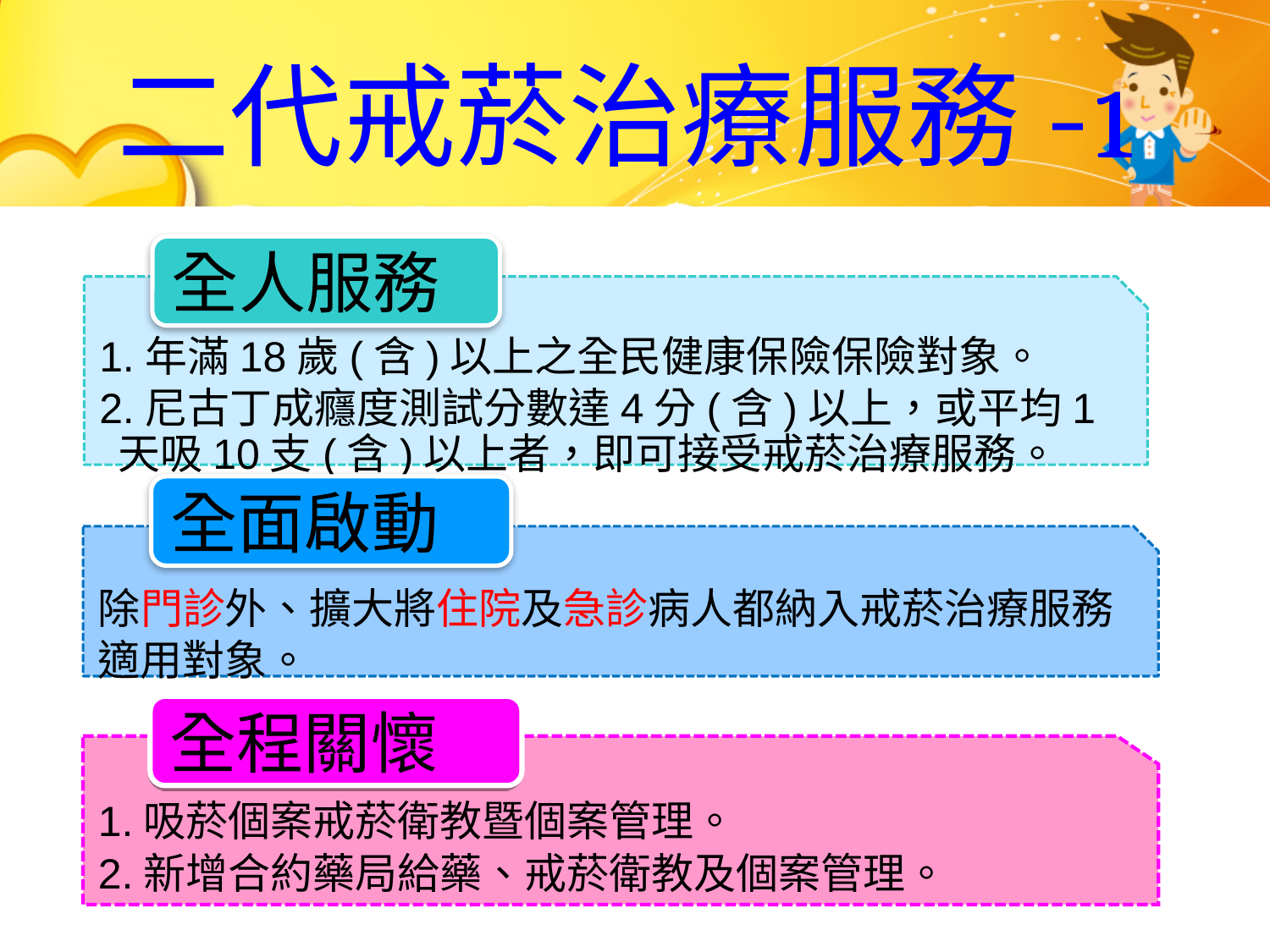

二代戒菸治療服務-1
全人服務

1.年滿18歲(含)以上之全民健康保險保險對象。
2.尼古丁成癮度測試分數達4分(含)以上，或平均1天吸10支(含)以上者，即可接受戒菸治療服務。
全面啟動

除門診外、擴大將住院及急診病人都納入戒菸治療服務
適用對象。
全程關懷

1.吸菸個案戒菸衛教暨個案管理。
2.新增合約藥局給藥、戒菸衛教及個案管理。